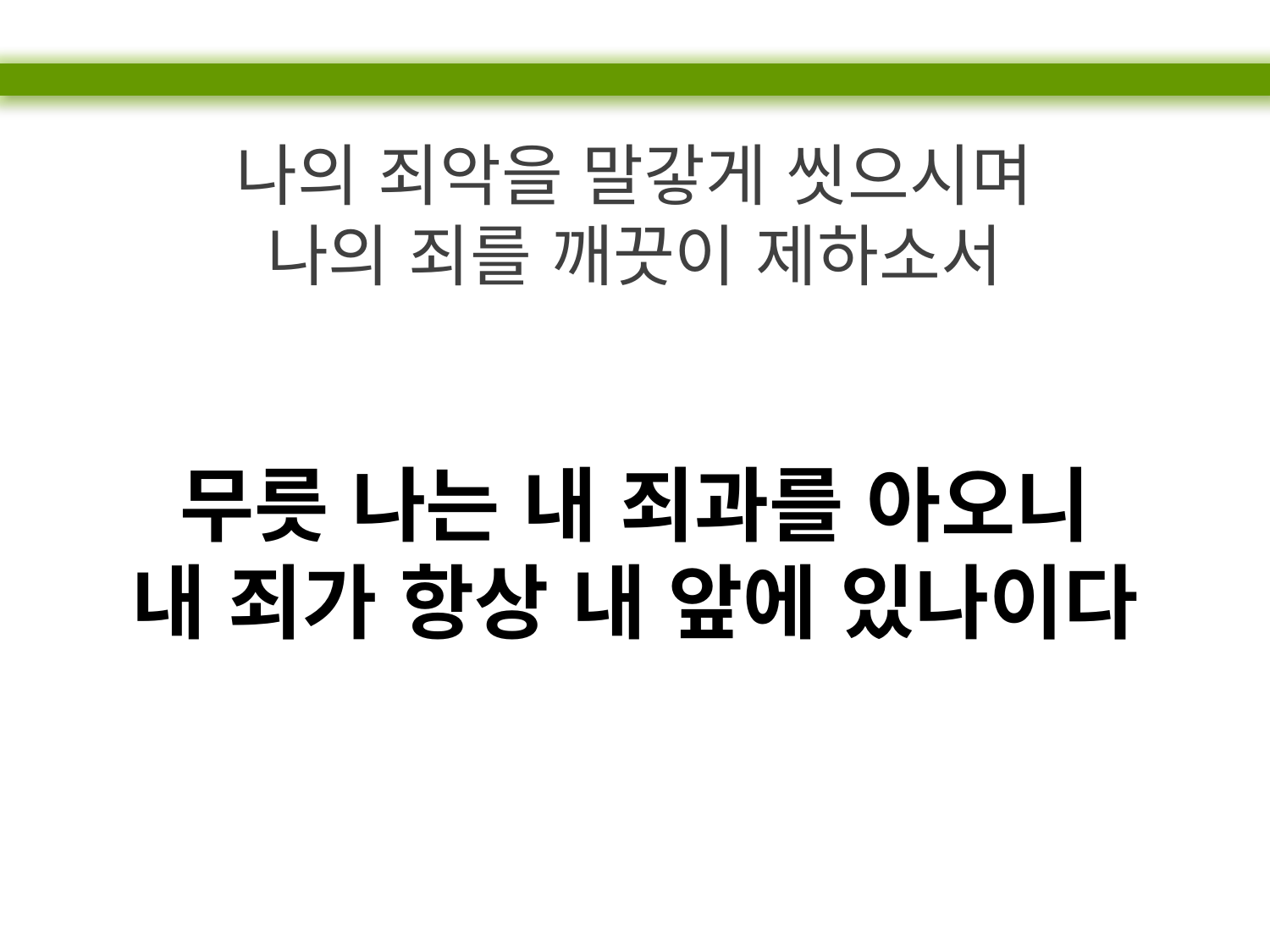

나의 죄악을 말갛게 씻으시며
나의 죄를 깨끗이 제하소서
무릇 나는 내 죄과를 아오니
내 죄가 항상 내 앞에 있나이다